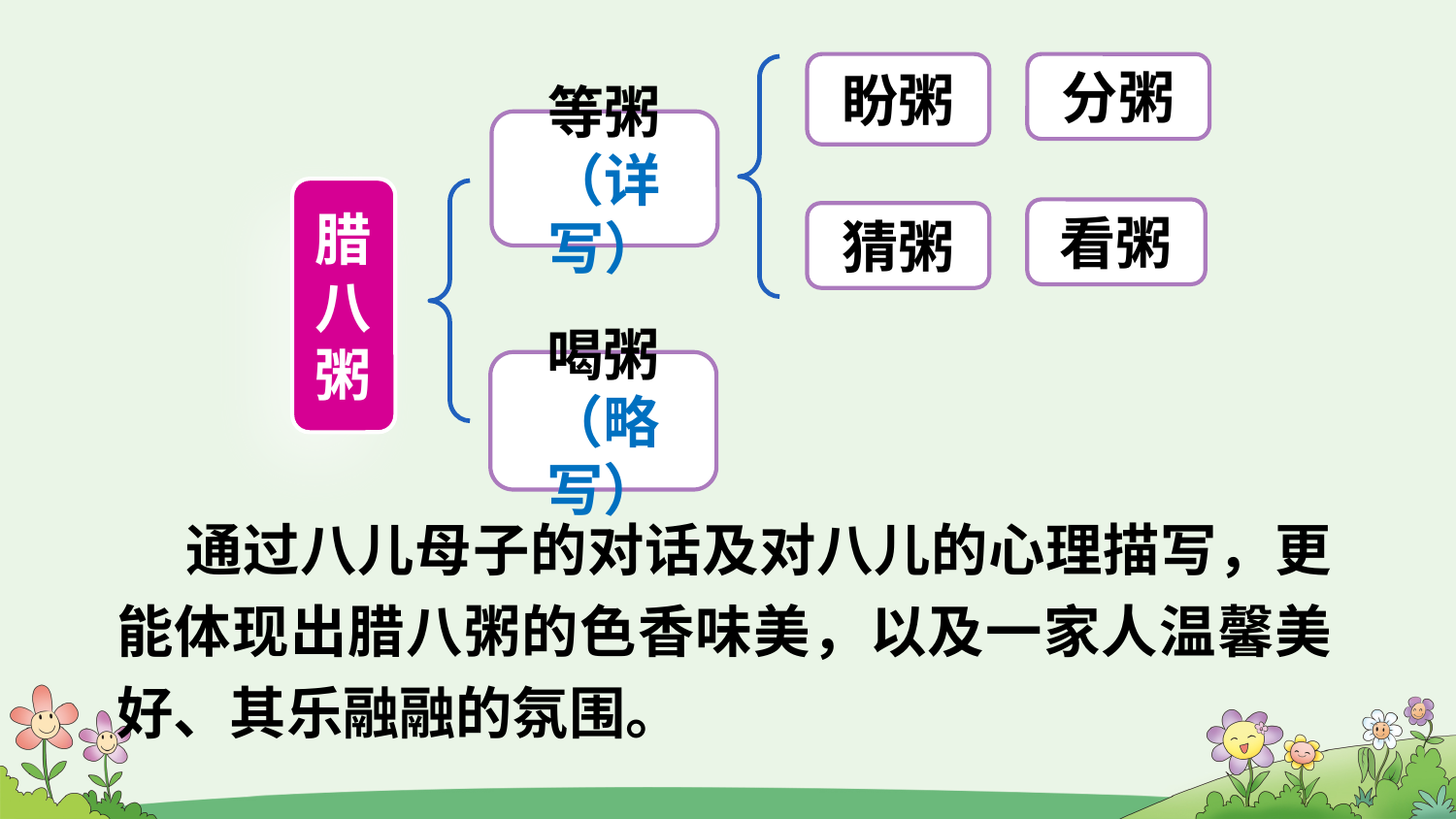

盼粥
分粥

等粥（详写）
腊八粥

看粥
猜粥
喝粥（略写）
    通过八儿母子的对话及对八儿的心理描写，更能体现出腊八粥的色香味美，以及一家人温馨美好、其乐融融的氛围。